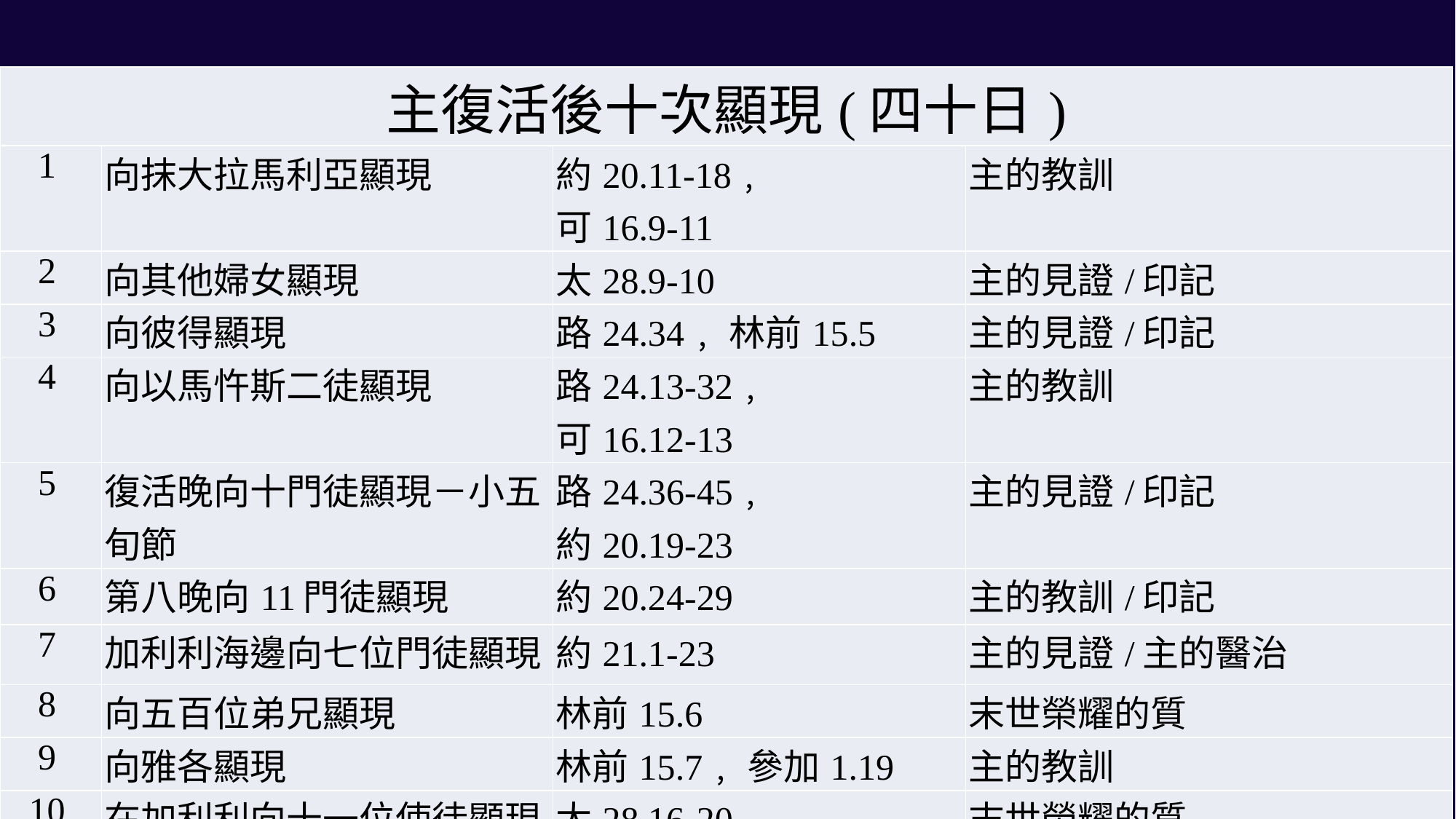

| 主復活後十次顯現(四十日) |  |  |  |
| --- | --- | --- | --- |
| 1 | 向抹大拉馬利亞顯現 | 約20.11-18﹐ 可16.9-11 | 主的教訓 |
| 2 | 向其他婦女顯現 | 太28.9-10 | 主的見證/印記 |
| 3 | 向彼得顯現 | 路24.34﹐林前15.5 | 主的見證/印記 |
| 4 | 向以馬忤斯二徒顯現 | 路24.13-32﹐ 可16.12-13 | 主的教訓 |
| 5 | 復活晚向十門徒顯現－小五旬節 | 路24.36-45﹐ 約20.19-23 | 主的見證/印記 |
| 6 | 第八晚向11門徒顯現 | 約20.24-29 | 主的教訓/印記 |
| 7 | 加利利海邊向七位門徒顯現 | 約21.1-23 | 主的見證/主的醫治 |
| 8 | 向五百位弟兄顯現 | 林前15.6 | 末世榮耀的質 |
| 9 | 向雅各顯現 | 林前15.7﹐參加1.19 | 主的教訓 |
| 10 | 在加利利向十一位使徒顯現 | 太28.16-20﹐ 可16.15-18 | 末世榮耀的質 |